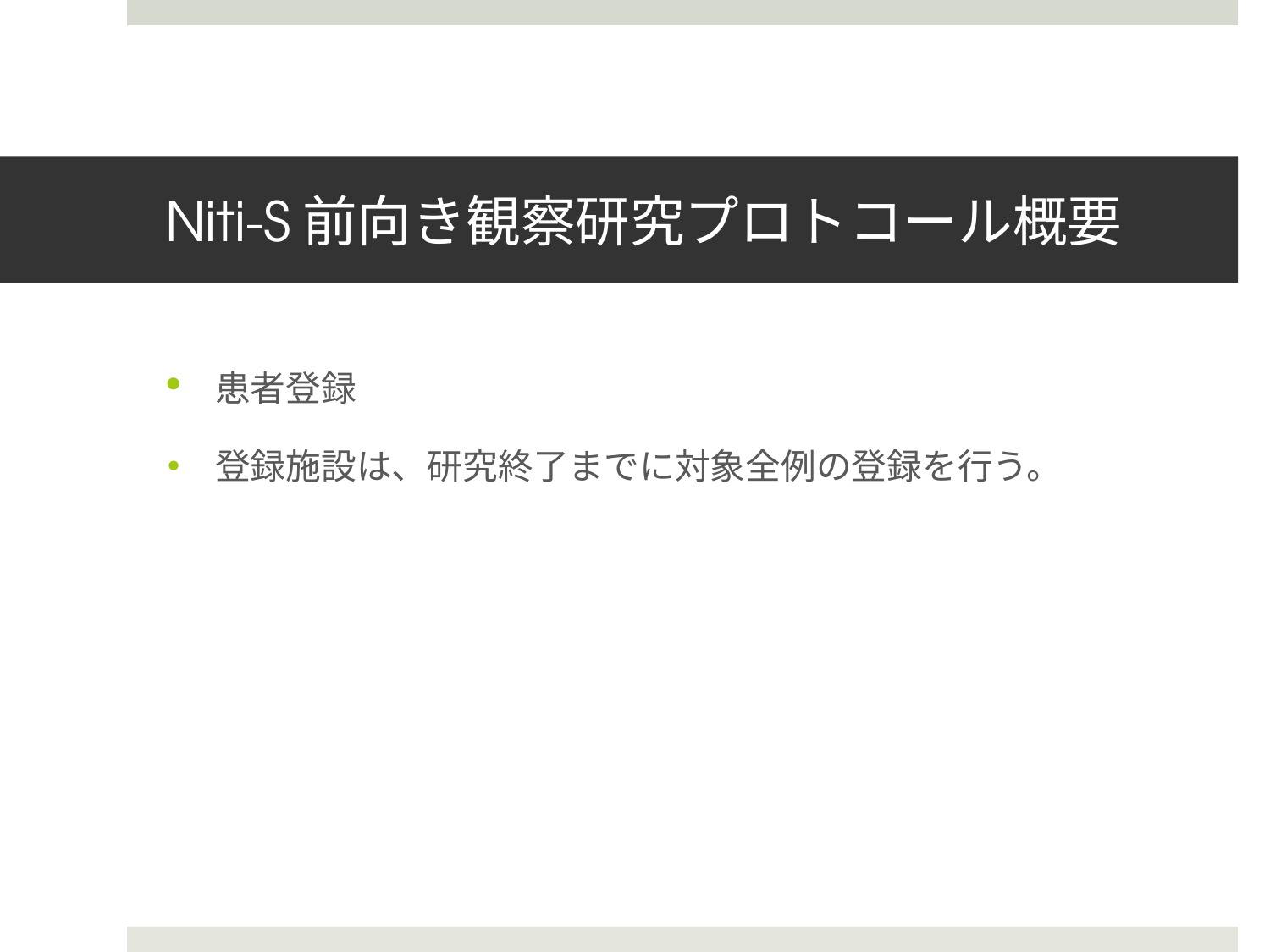

# Niti-S前向き観察研究プロトコール概要
患者登録
登録施設は、研究終了までに対象全例の登録を行う。